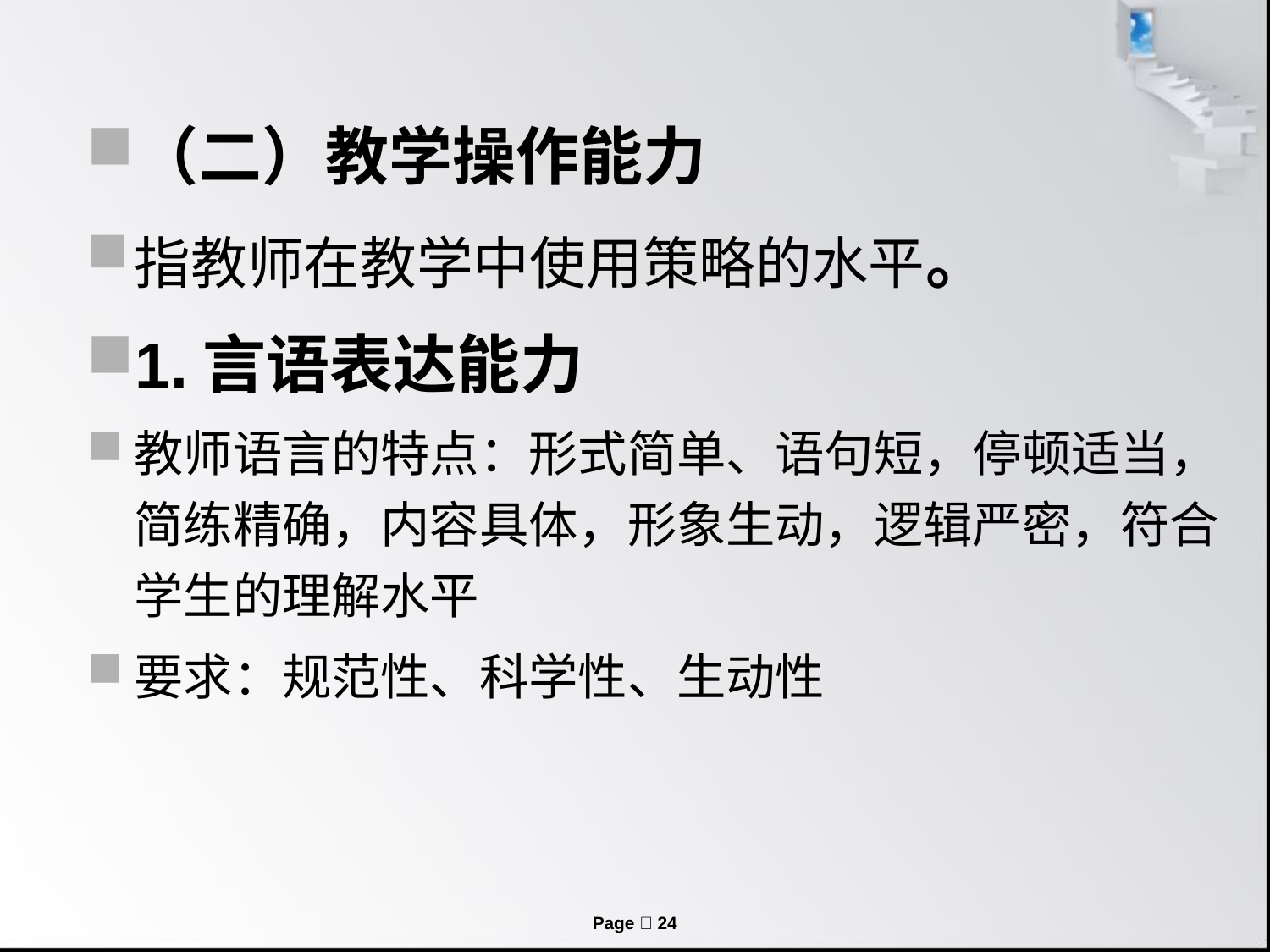

（二）教学操作能力
指教师在教学中使用策略的水平。
1.言语表达能力
教师语言的特点：形式简单、语句短，停顿适当，简练精确，内容具体，形象生动，逻辑严密，符合学生的理解水平
要求：规范性、科学性、生动性